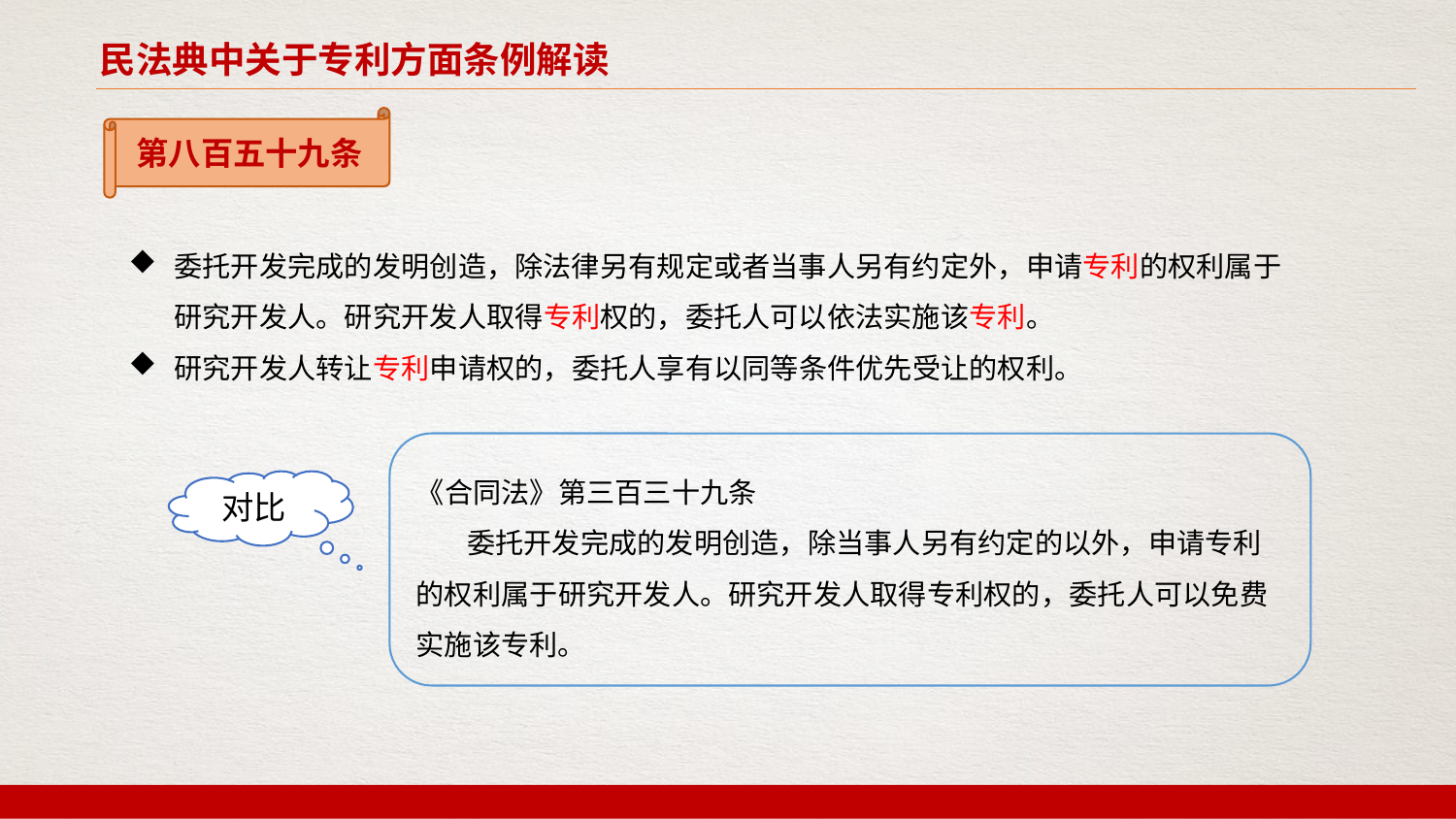

民法典中关于专利方面条例解读
第八百五十九条
委托开发完成的发明创造，除法律另有规定或者当事人另有约定外，申请专利的权利属于研究开发人。研究开发人取得专利权的，委托人可以依法实施该专利。
研究开发人转让专利申请权的，委托人享有以同等条件优先受让的权利。
《合同法》第三百三十九条
       委托开发完成的发明创造，除当事人另有约定的以外，申请专利的权利属于研究开发人。研究开发人取得专利权的，委托人可以免费实施该专利。
对比